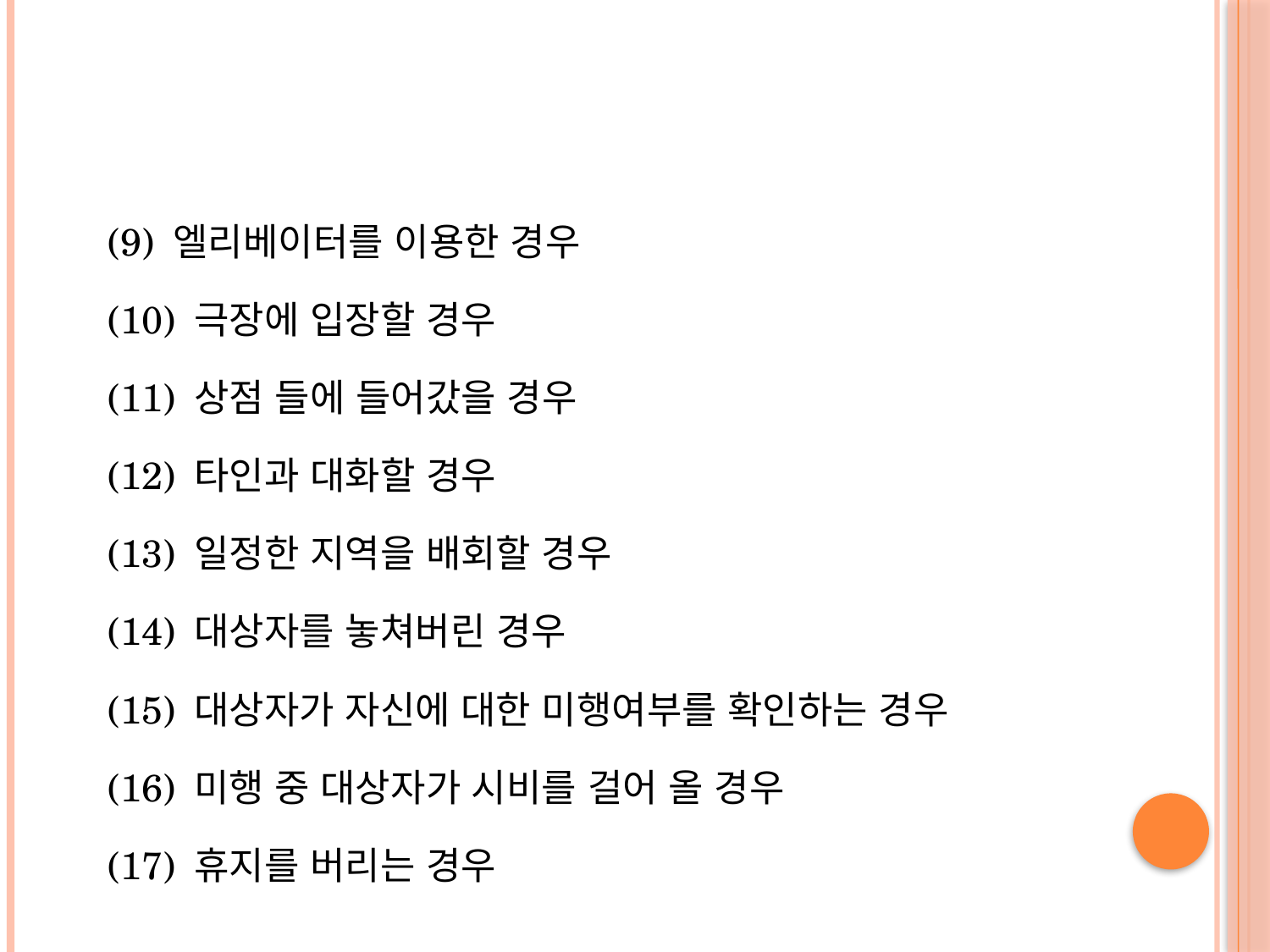

#
   (9) 엘리베이터를 이용한 경우
   (10) 극장에 입장할 경우
   (11) 상점 들에 들어갔을 경우
   (12) 타인과 대화할 경우
   (13) 일정한 지역을 배회할 경우
   (14) 대상자를 놓쳐버린 경우
   (15) 대상자가 자신에 대한 미행여부를 확인하는 경우
   (16) 미행 중 대상자가 시비를 걸어 올 경우
   (17) 휴지를 버리는 경우